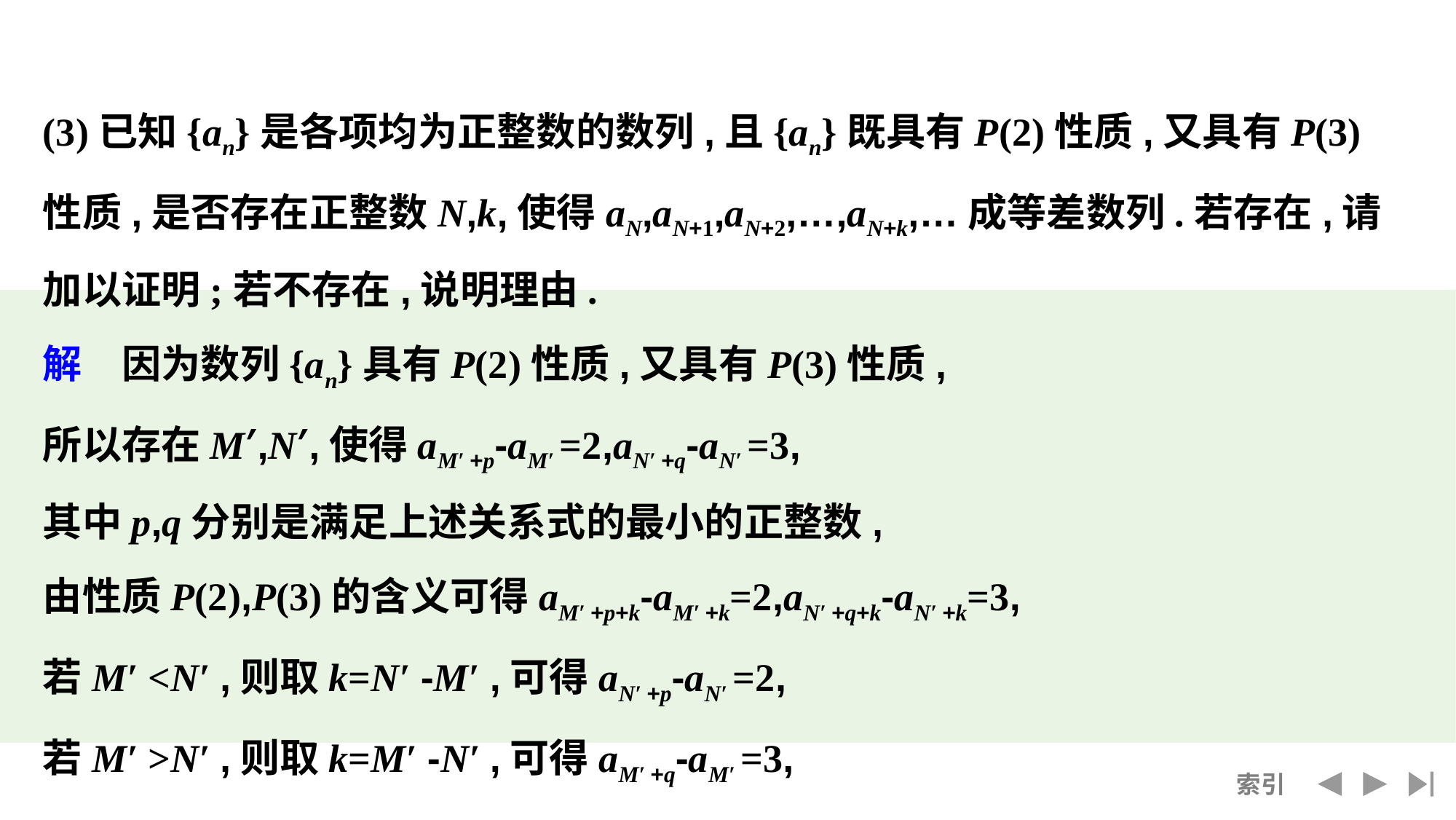

(3)已知{an}是各项均为正整数的数列,且{an}既具有P(2)性质,又具有P(3)性质,是否存在正整数N,k,使得aN,aN+1,aN+2,…,aN+k,…成等差数列.若存在,请加以证明;若不存在,说明理由.
解　因为数列{an}具有P(2)性质,又具有P(3)性质,
所以存在M′,N′,使得aM′ +p-aM′ =2,aN′ +q-aN′ =3,
其中p,q分别是满足上述关系式的最小的正整数,
由性质P(2),P(3)的含义可得aM′ +p+k-aM′ +k=2,aN′ +q+k-aN′ +k=3,
若M′ <N′ ,则取k=N′ -M′ ,可得aN′ +p-aN′ =2,
若M′ >N′ ,则取k=M′ -N′ ,可得aM′ +q-aM′ =3,